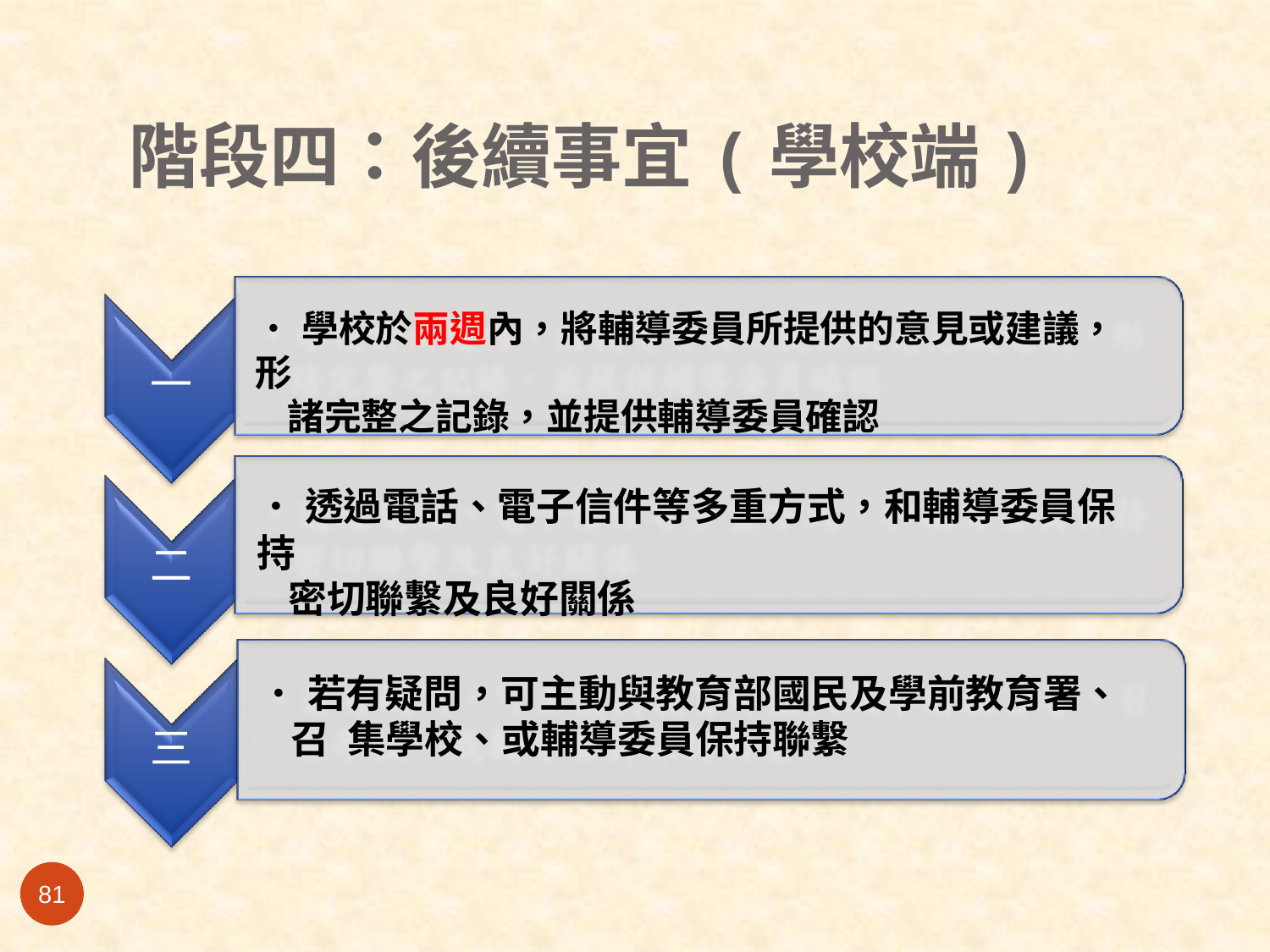

# 階段四：後續事宜(學校端)

•學校於兩週內，將輔導委員所提供的意見或建議，形
諸完整之記錄，並提供輔導委員確認
一

•透過電話、電子信件等多重方式，和輔導委員保持
密切聯繫及良好關係
二

•若有疑問，可主動與教育部國民及學前教育署、召  集學校、或輔導委員保持聯繫
三
81